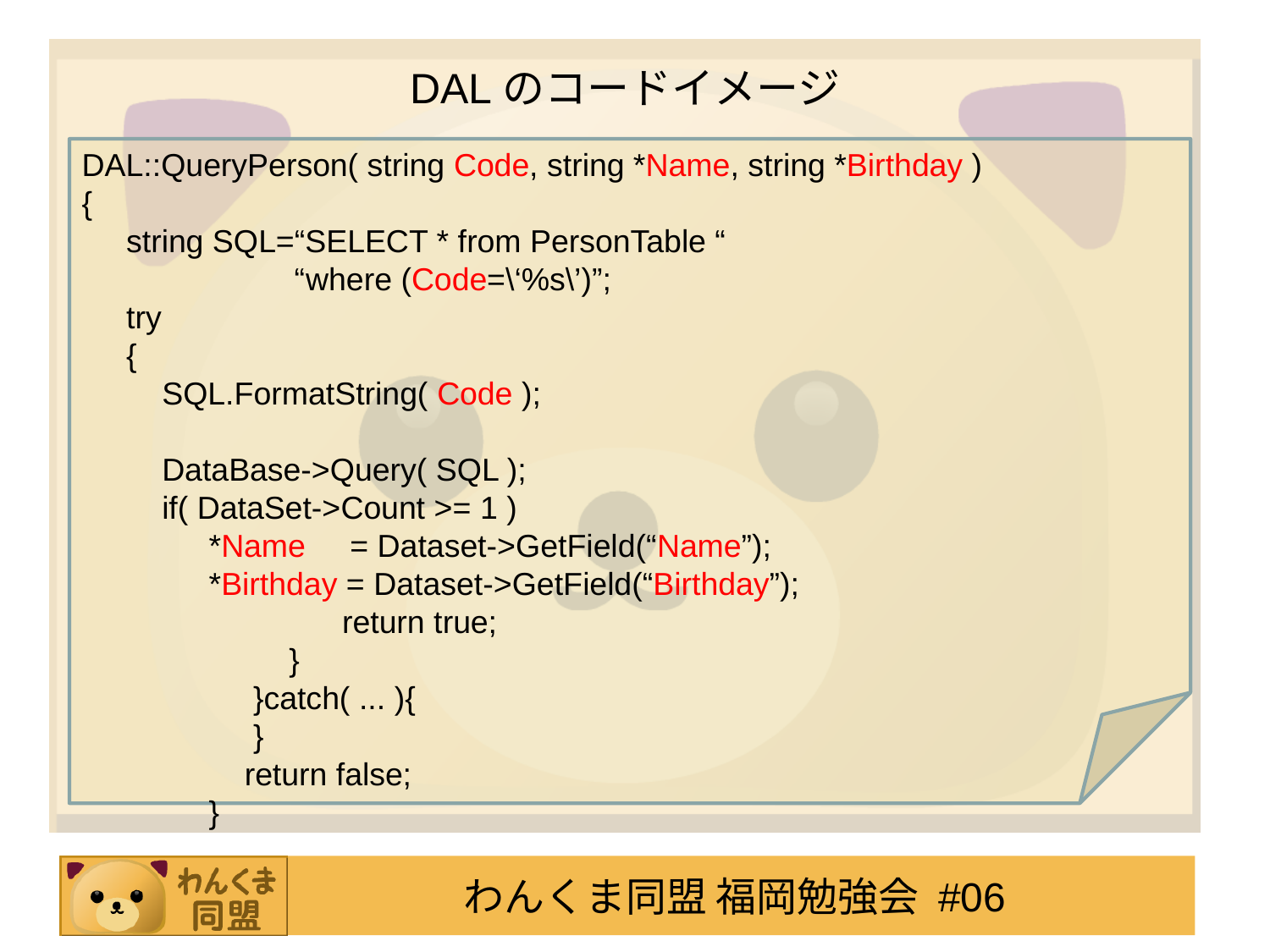

# DALのコードイメージ
DAL::QueryPerson( string Code, string *Name, string *Birthday )
{
     string SQL=“SELECT * from PersonTable “
                        “where (Code=\‘%s\’)”;
     try
     {
         SQL.FormatString( Code );

         DataBase->Query( SQL );
         if( DataSet->Count >= 1 )
*Name     = Dataset->GetField(“Name”);
*Birthday = Dataset->GetField(“Birthday”);
               return true;
         }
     }catch( ... ){
     }
    return false;
}